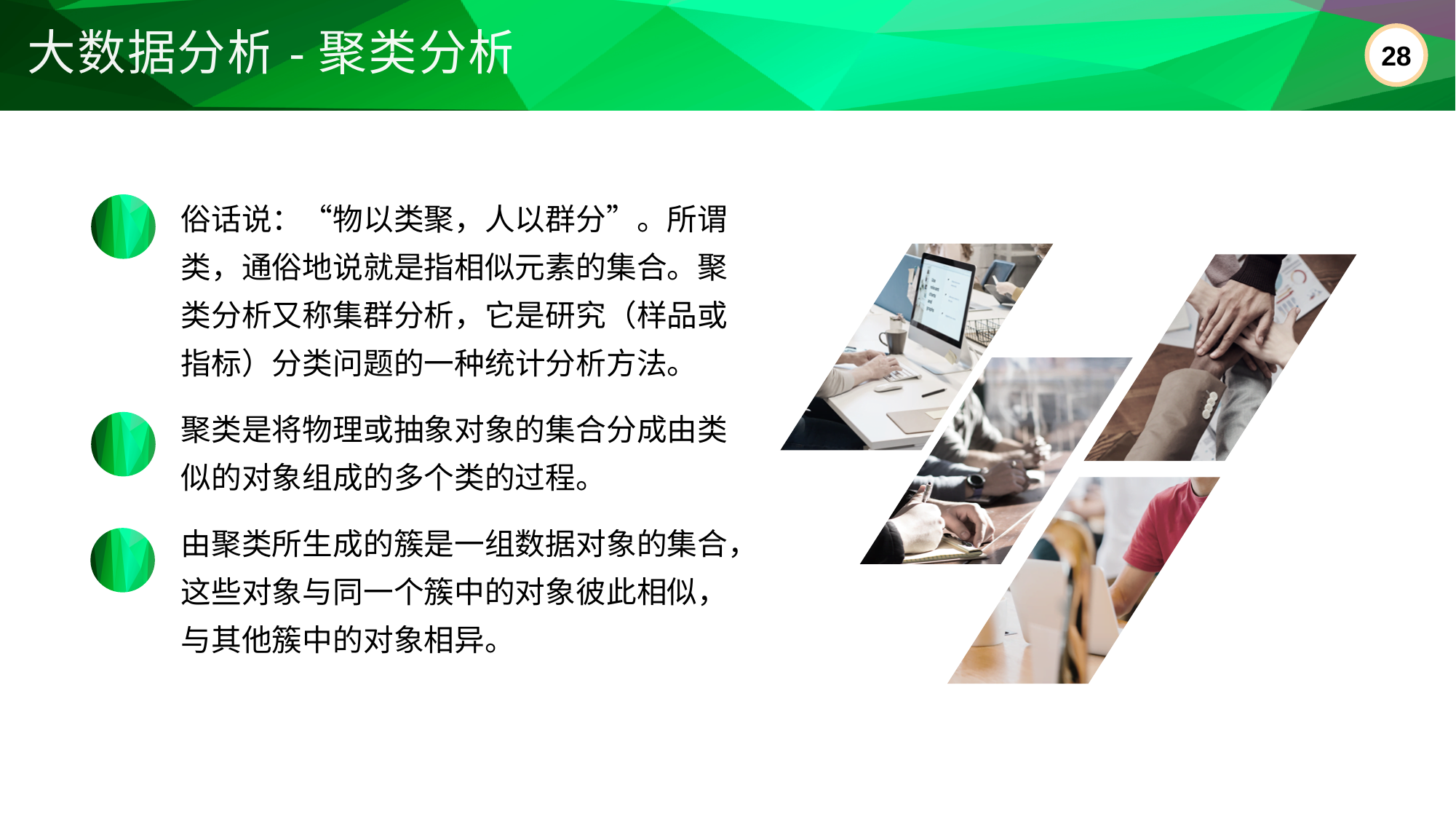

大数据分析-聚类分析
俗话说：“物以类聚，人以群分”。所谓类，通俗地说就是指相似元素的集合。聚类分析又称集群分析，它是研究（样品或指标）分类问题的一种统计分析方法。
聚类是将物理或抽象对象的集合分成由类似的对象组成的多个类的过程。
由聚类所生成的簇是一组数据对象的集合，这些对象与同一个簇中的对象彼此相似，与其他簇中的对象相异。